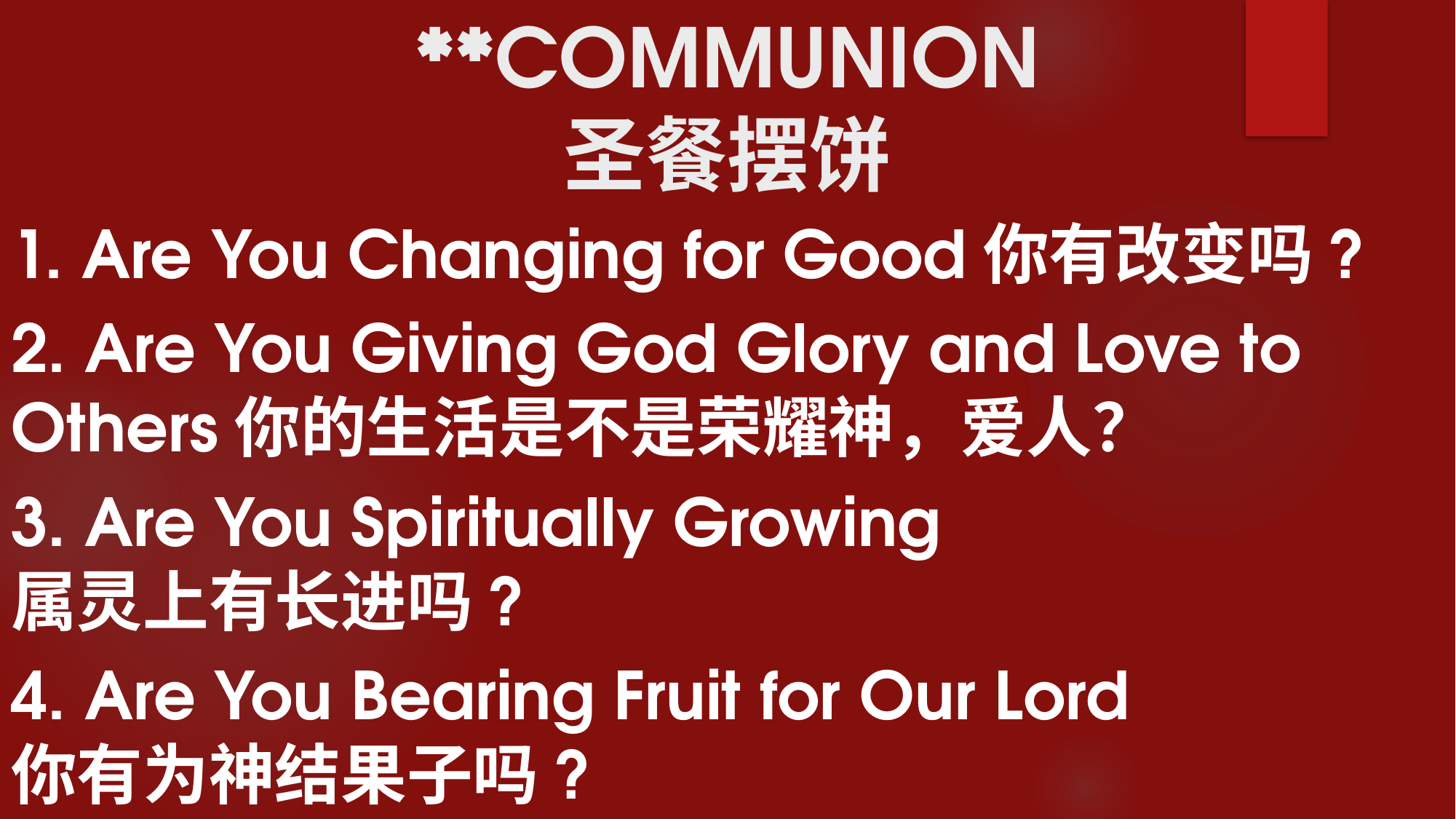

# **COMMUNION 圣餐摆饼
1. Are You Changing for Good你有改变吗?
2. Are You Giving God Glory and Love to Others你的生活是不是荣耀神，爱人？
3. Are You Spiritually Growing                            属灵上有长进吗?
4. Are You Bearing Fruit for Our Lord             你有为神结果子吗?